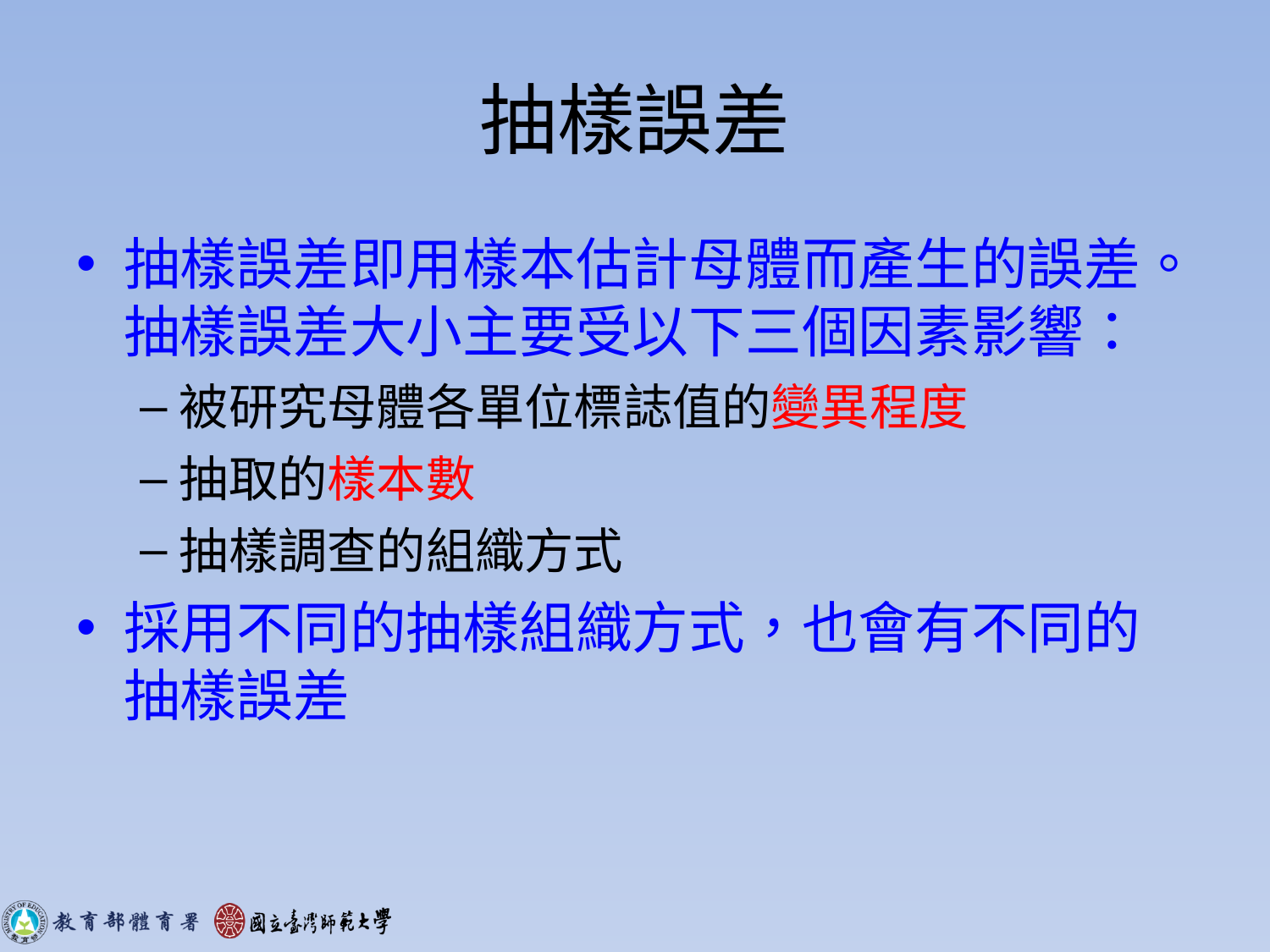

# 抽樣誤差
抽樣誤差即用樣本估計母體而產生的誤差。抽樣誤差大小主要受以下三個因素影響：
被研究母體各單位標誌值的變異程度
抽取的樣本數
抽樣調查的組織方式
採用不同的抽樣組織方式，也會有不同的抽樣誤差